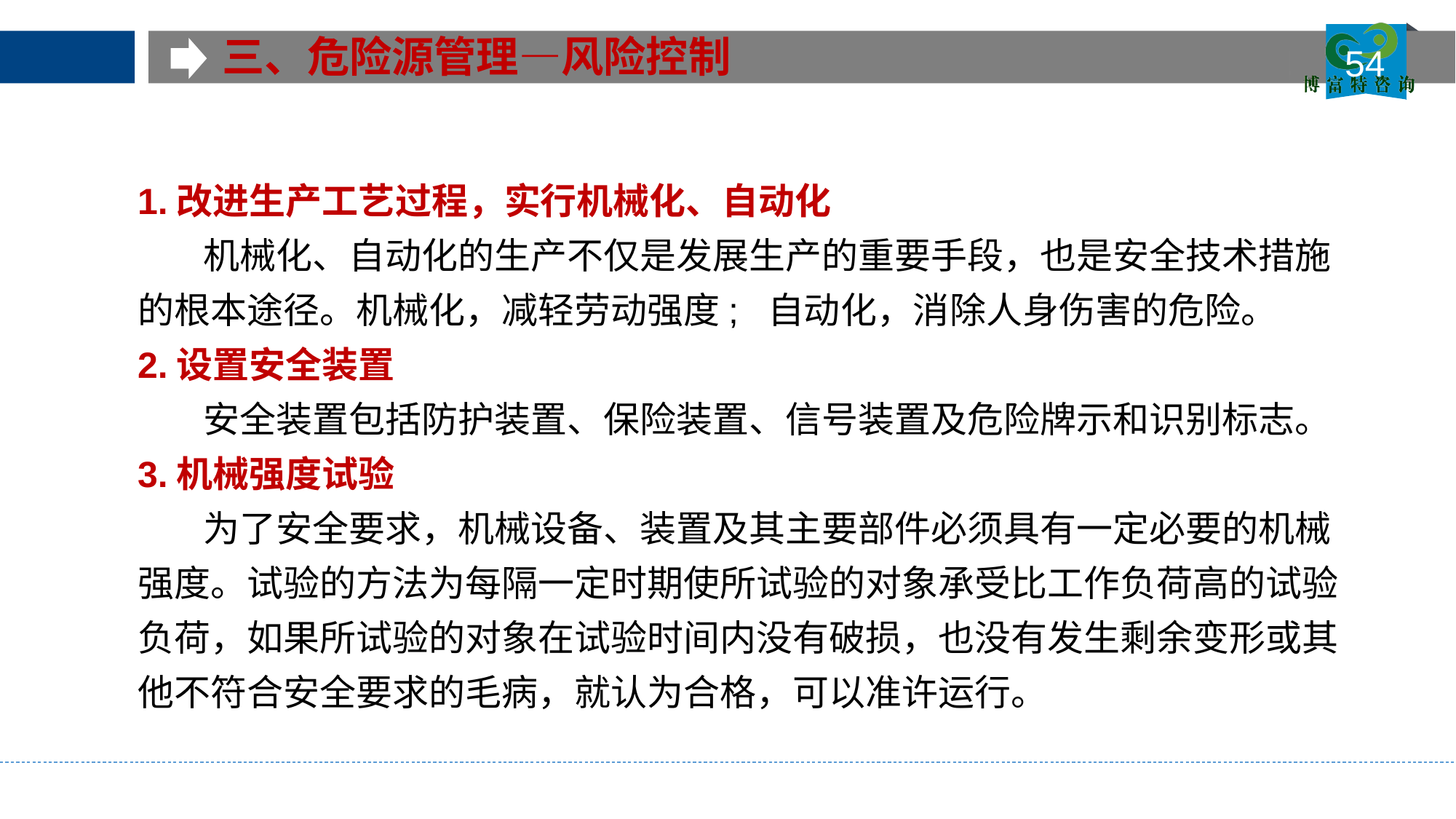

三、危险源管理—风险控制
54
1.改进生产工艺过程，实行机械化、自动化
       机械化、自动化的生产不仅是发展生产的重要手段，也是安全技术措施的根本途径。机械化，减轻劳动强度;  自动化，消除人身伤害的危险。
2.设置安全装置
       安全装置包括防护装置、保险装置、信号装置及危险牌示和识别标志。
3.机械强度试验
       为了安全要求，机械设备、装置及其主要部件必须具有一定必要的机械强度。试验的方法为每隔一定时期使所试验的对象承受比工作负荷高的试验负荷，如果所试验的对象在试验时间内没有破损，也没有发生剩余变形或其他不符合安全要求的毛病，就认为合格，可以准许运行。